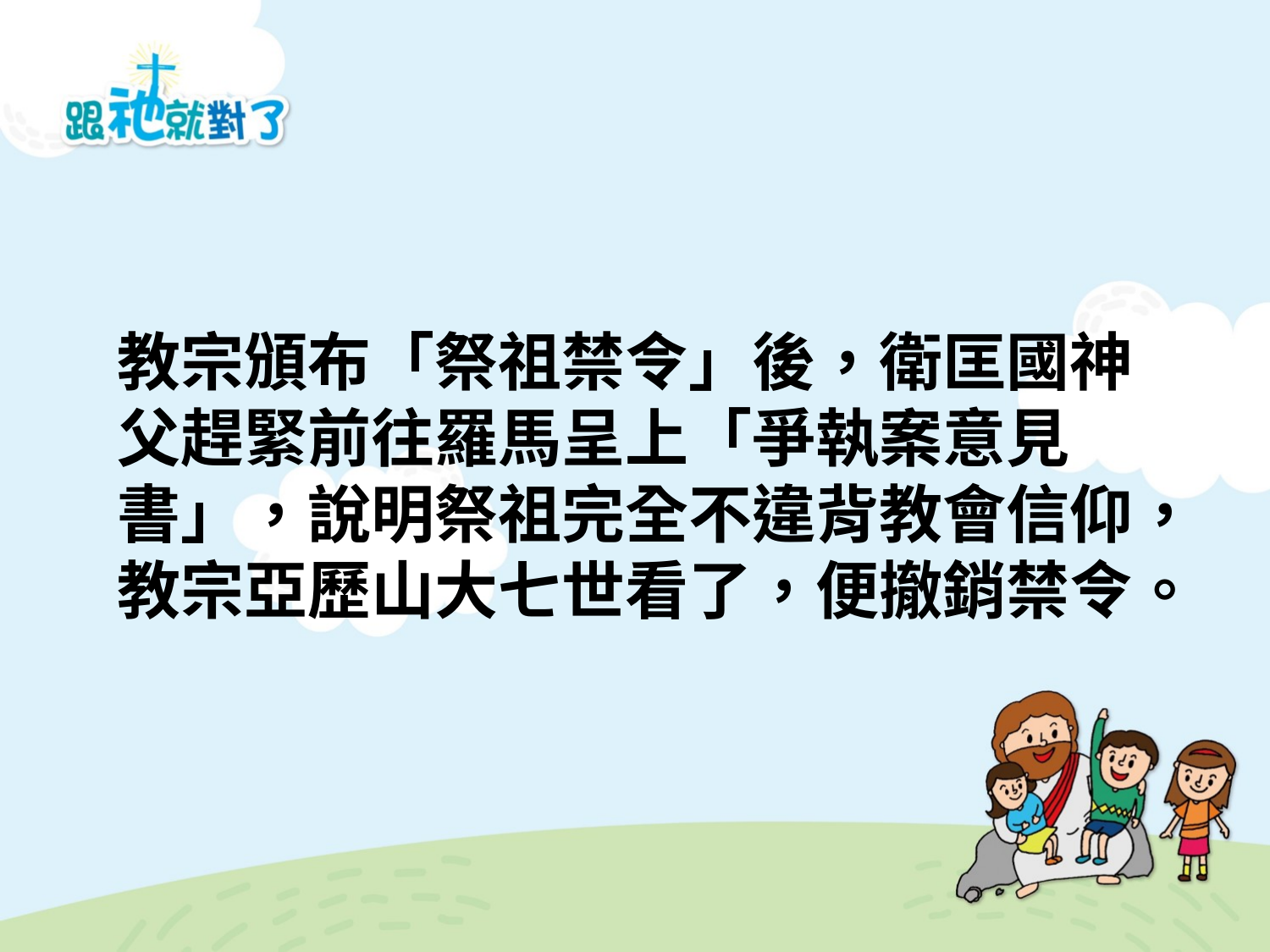

教宗頒布「祭祖禁令」後，衛匡國神父趕緊前往羅馬呈上「爭執案意見書」，說明祭祖完全不違背教會信仰，教宗亞歷山大七世看了，便撤銷禁令。